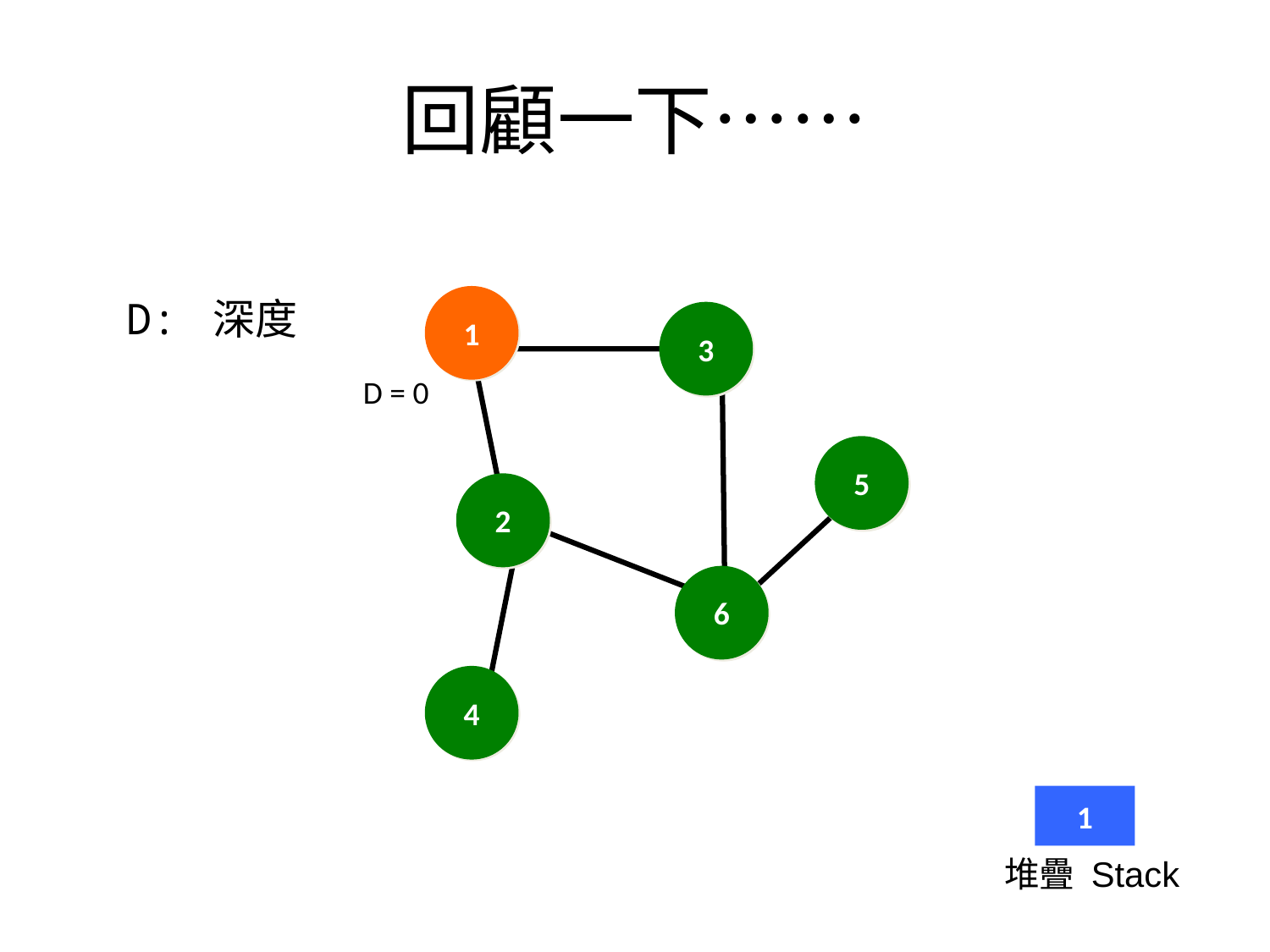

# 回顧一下……
D: 深度
1
3

5
2

6
4
D = 0
1
堆疊 Stack